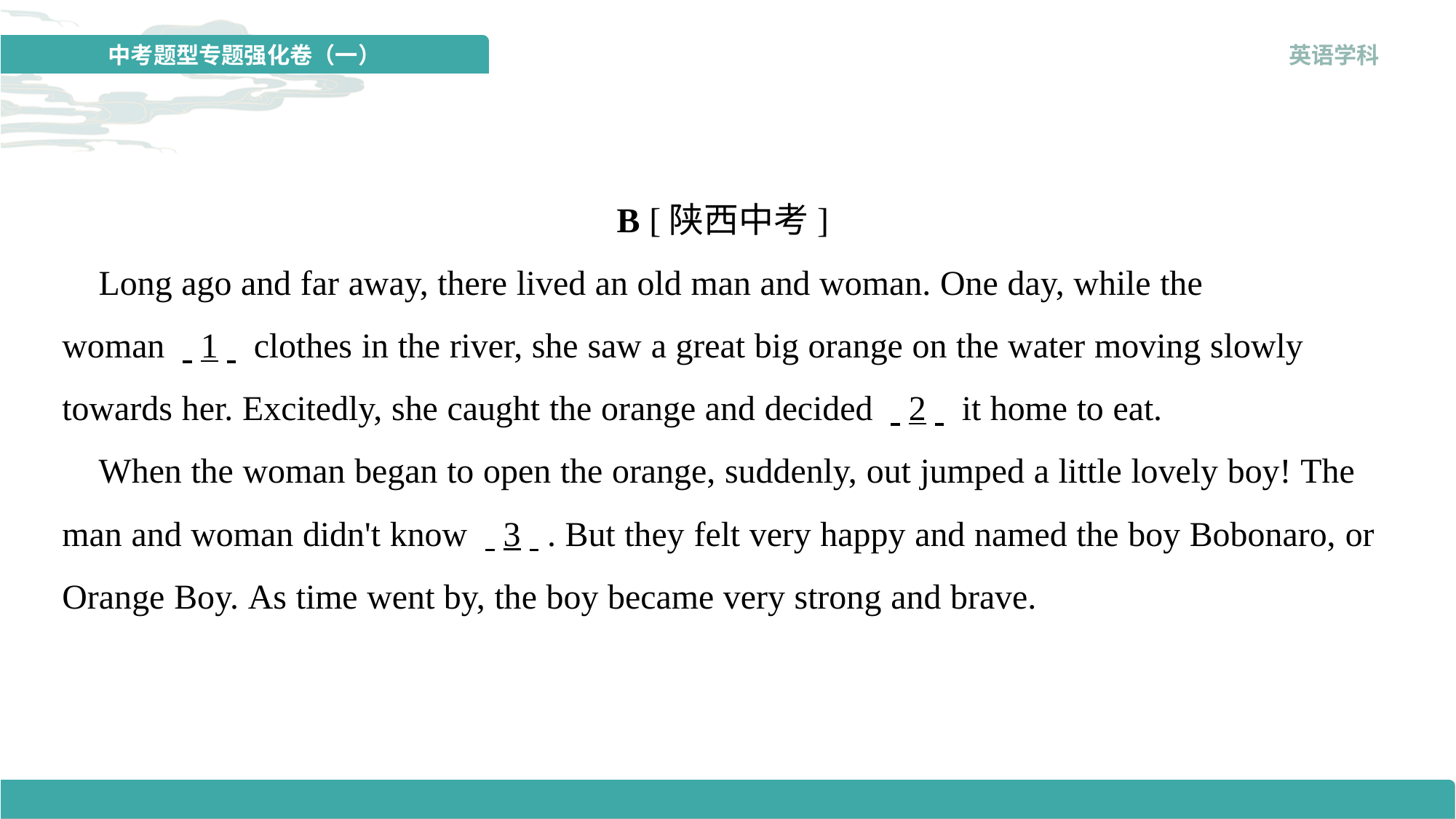

B [陕西中考]
    Long ago and far away, there lived an old man and woman. One day, while the woman . .1. . clothes in the river, she saw a great big orange on the water moving slowly towards her. Excitedly, she caught the orange and decided . .2. . it home to eat.
    When the woman began to open the orange, suddenly, out jumped a little lovely boy! The man and woman didn't know . .3. .. But they felt very happy and named the boy Bobonaro, or Orange Boy. As time went by, the boy became very strong and brave.